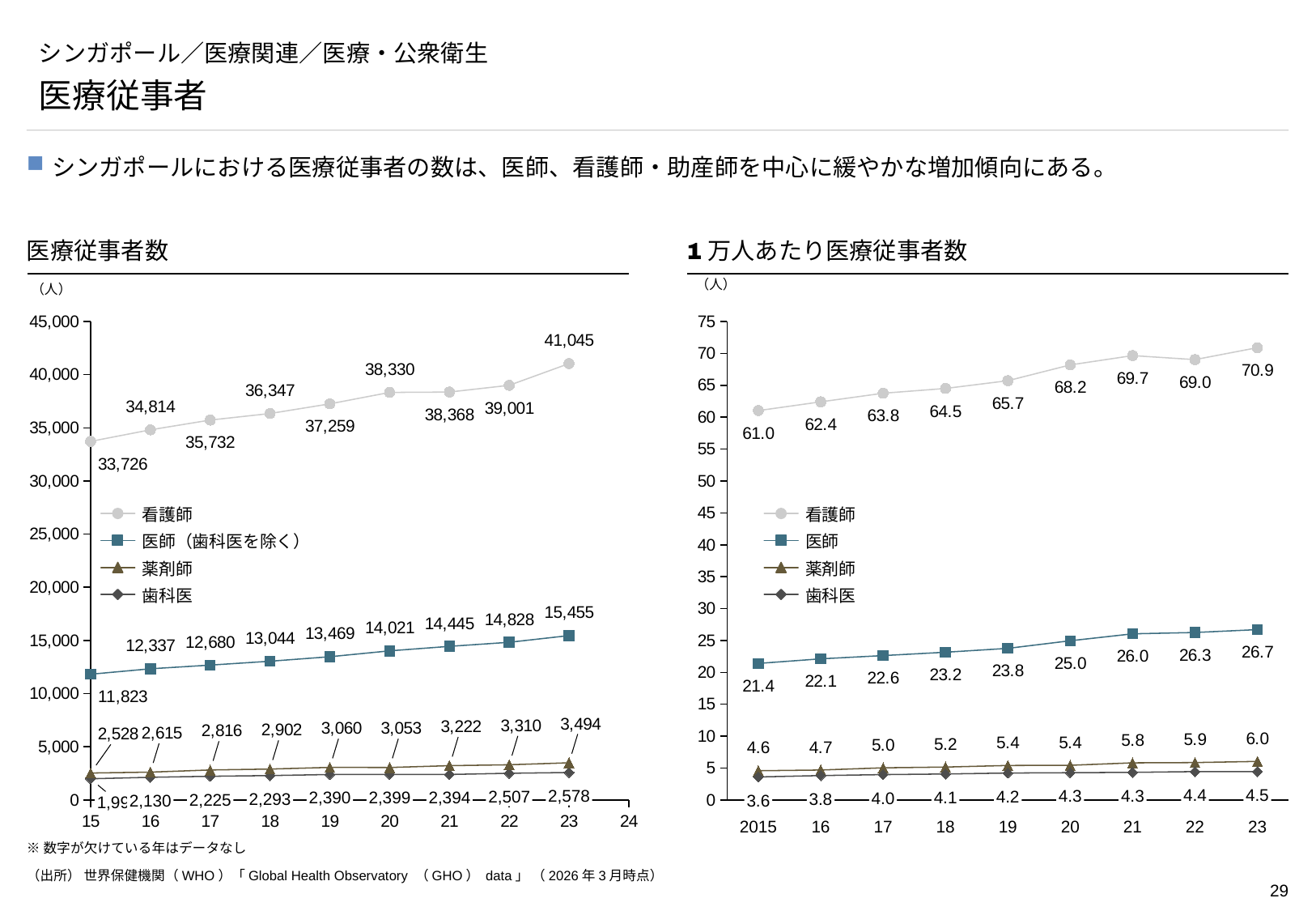

# シンガポール／医療関連／医療・公衆衛生
医療従事者
シンガポールにおける医療従事者の数は、医師、看護師・助産師を中心に緩やかな増加傾向にある。
医療従事者数
1万人あたり医療従事者数
（人）
（人）

### Chart

| Category |  |  |  |  |
|---|---|---|---|---|

### Chart

| Category |  |  |  |  |
|---|---|---|---|---|
看護師
看護師

医師（歯科医を除く）
医師

薬剤師
薬剤師

歯科医
歯科医

4.5
4.4
4.3
2,578
4.3
4.2
2,507
4.1
2,390
2,399
2,394
4.0
2,293
3.8
2,225
3.6
2,130
1,990
2015
16
17
18
19
20
21
22
23
※数字が欠けている年はデータなし
（出所） 世界保健機関（WHO）「Global Health Observatory （GHO） data」 （2026年3月時点）